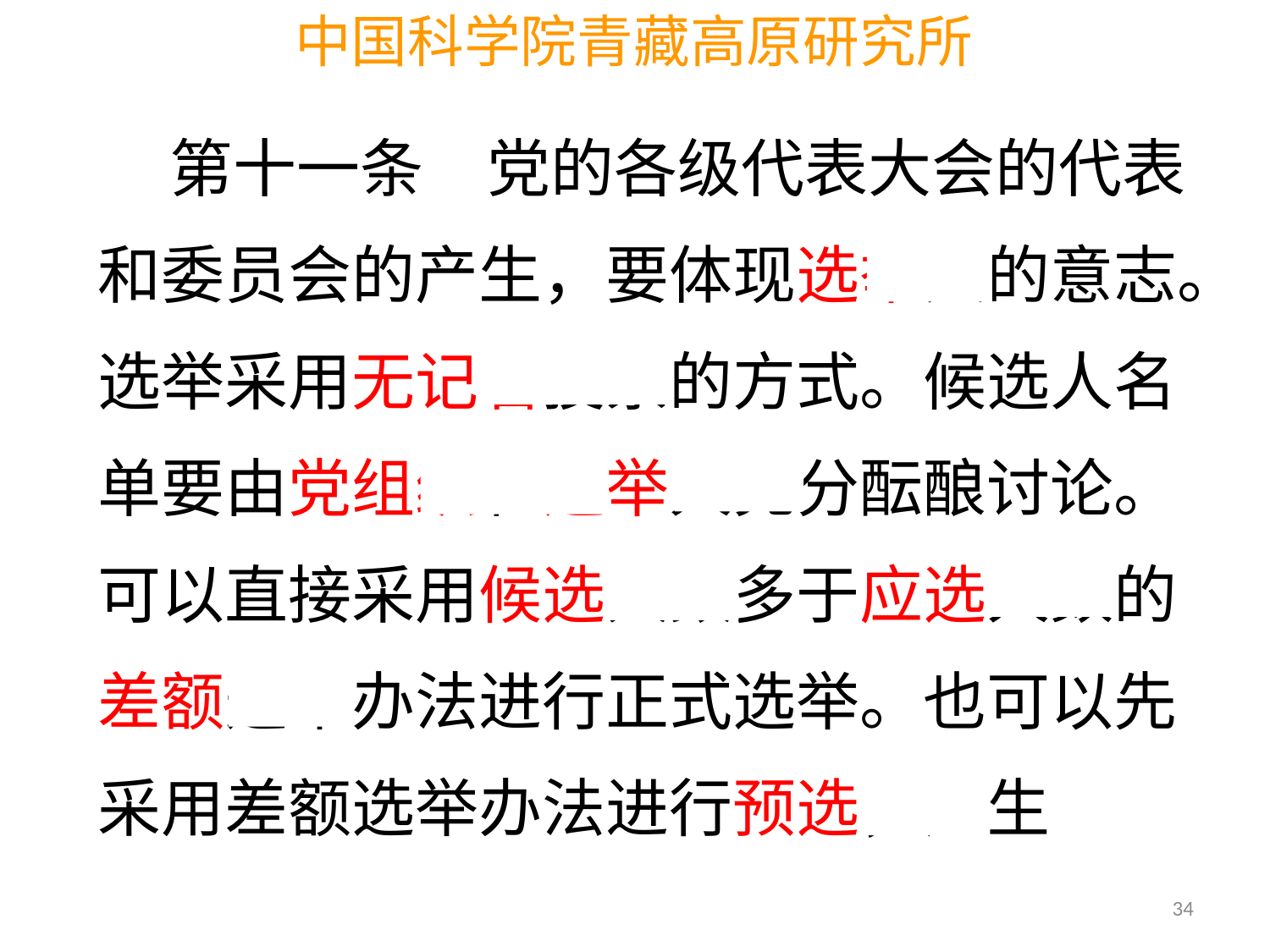

# 第十一条　党的各级代表大会的代表和委员会的产生，要体现选举人的意志。选举采用无记名投票的方式。候选人名单要由党组织和选举人充分酝酿讨论。可以直接采用候选人数多于应选人数的差额选举办法进行正式选举。也可以先采用差额选举办法进行预选，产生

34